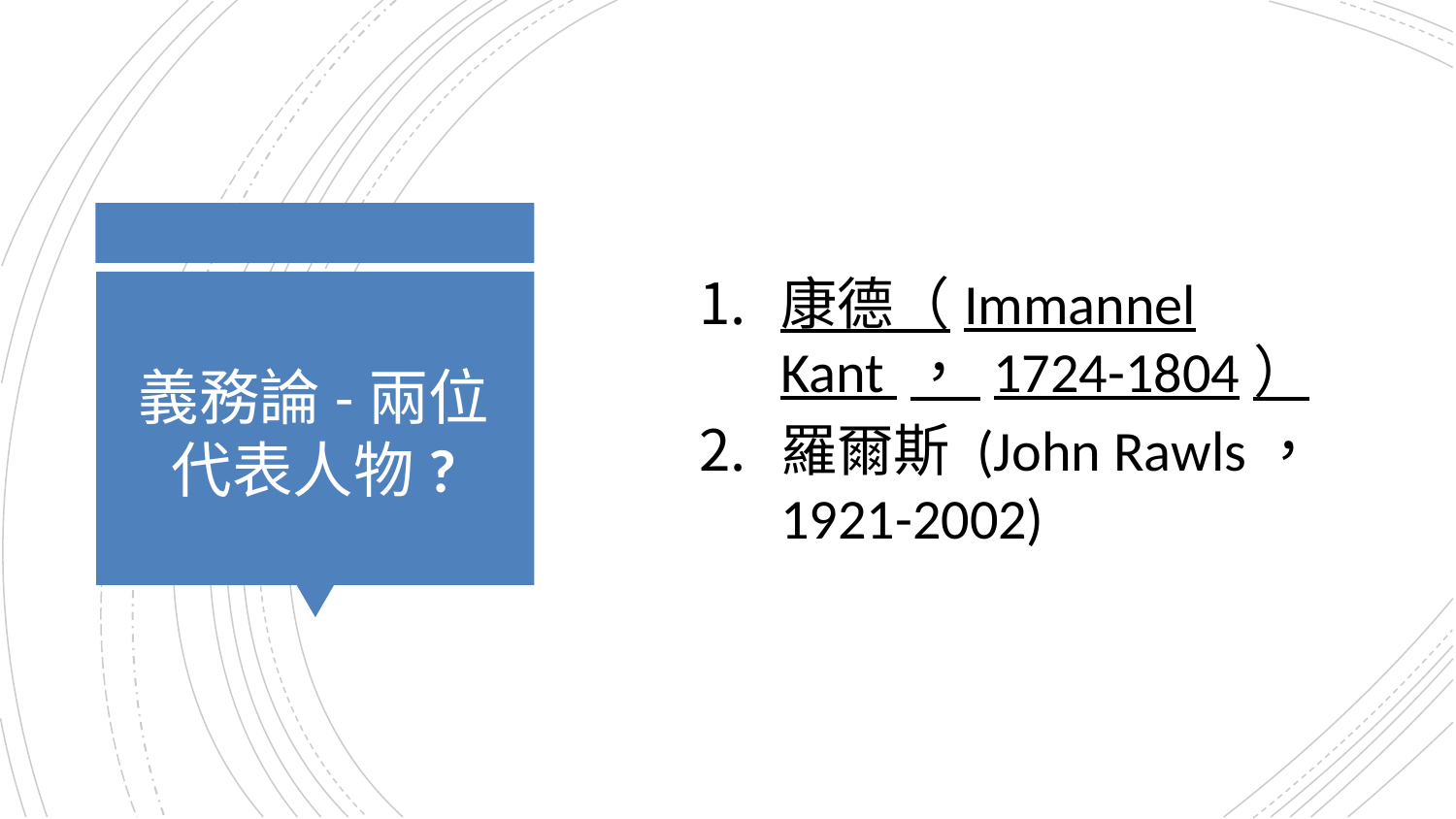

康德（Immannel Kant ， 1724-1804）
羅爾斯 (John Rawls， 1921-2002)

# 義務論-兩位代表人物?